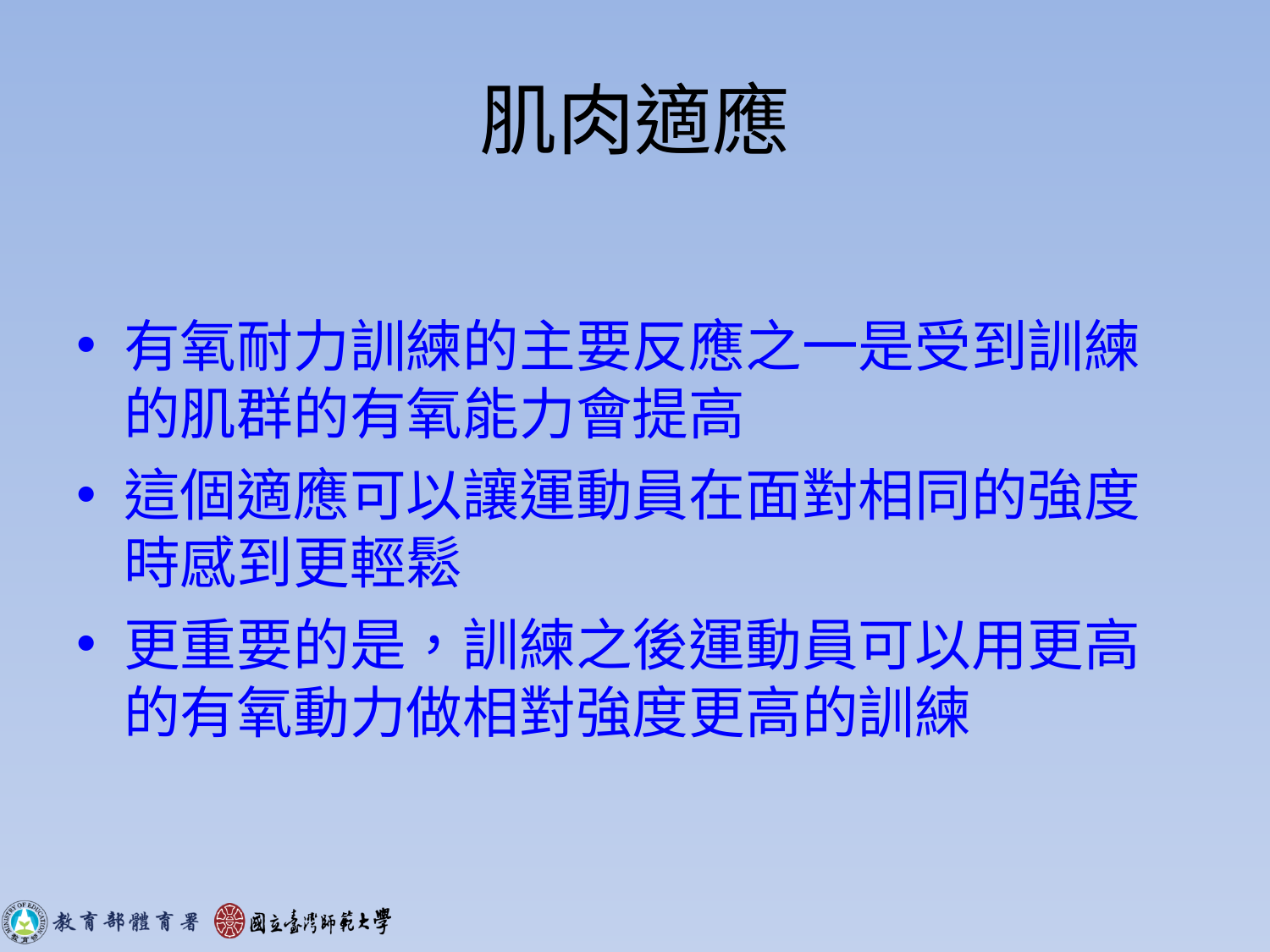

# 肌肉適應

有氧耐力訓練的主要反應之一是受到訓練的肌群的有氧能力會提高
這個適應可以讓運動員在面對相同的強度時感到更輕鬆
更重要的是，訓練之後運動員可以用更高的有氧動力做相對強度更高的訓練